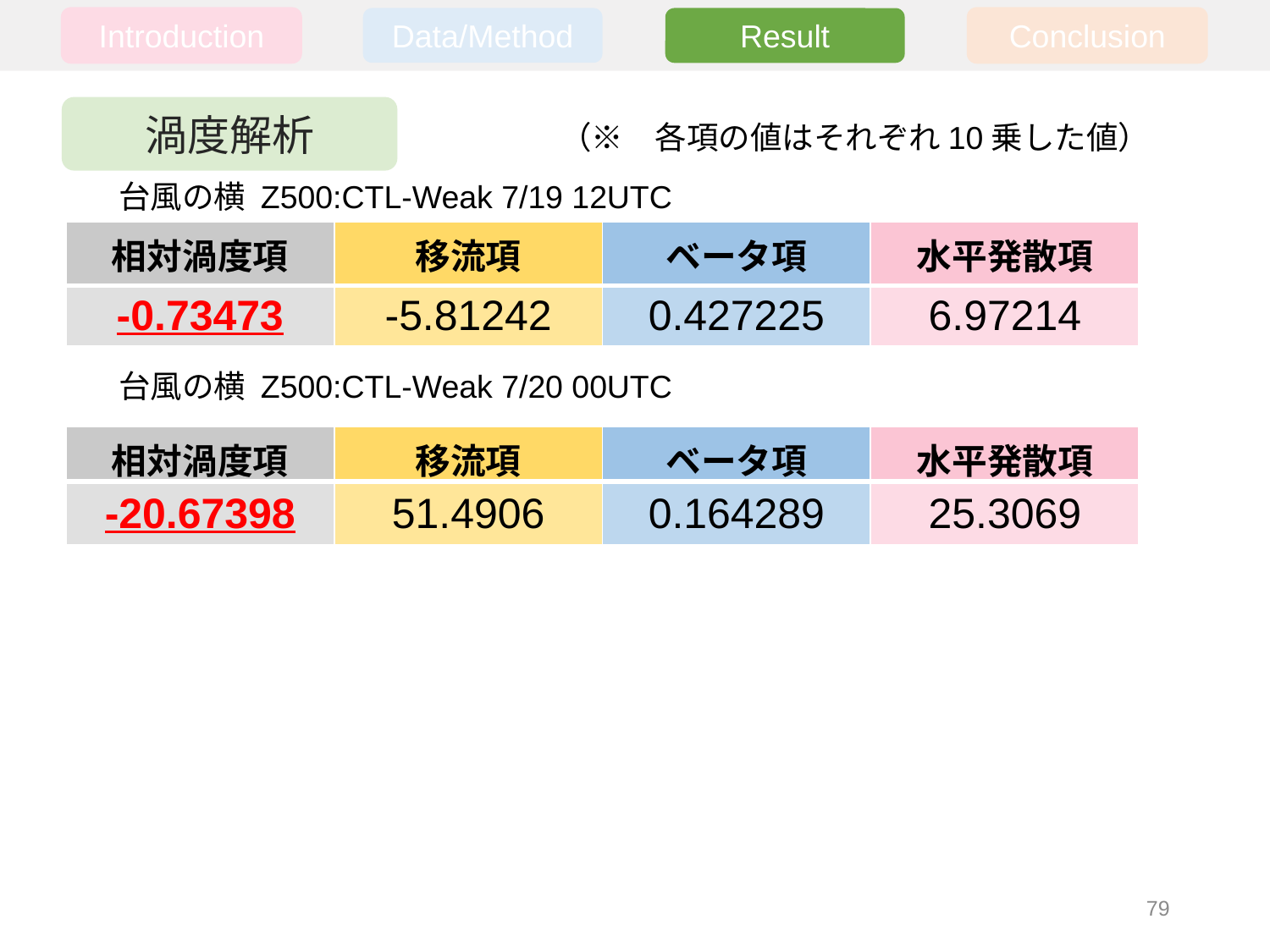

Introduction
Data/Method
Conclusion
Result
渦度解析
（※　各項の値はそれぞれ10乗した値）
台風の横 Z500:CTL-Weak 7/19 12UTC
| 相対渦度項 | 移流項 | ベータ項 | 水平発散項 |
| --- | --- | --- | --- |
| -0.73473 | -5.81242 | 0.427225 | 6.97214 |
台風の横 Z500:CTL-Weak 7/20 00UTC
| 相対渦度項 | 移流項 | ベータ項 | 水平発散項 |
| --- | --- | --- | --- |
| -20.67398 | 51.4906 | 0.164289 | 25.3069 |
79